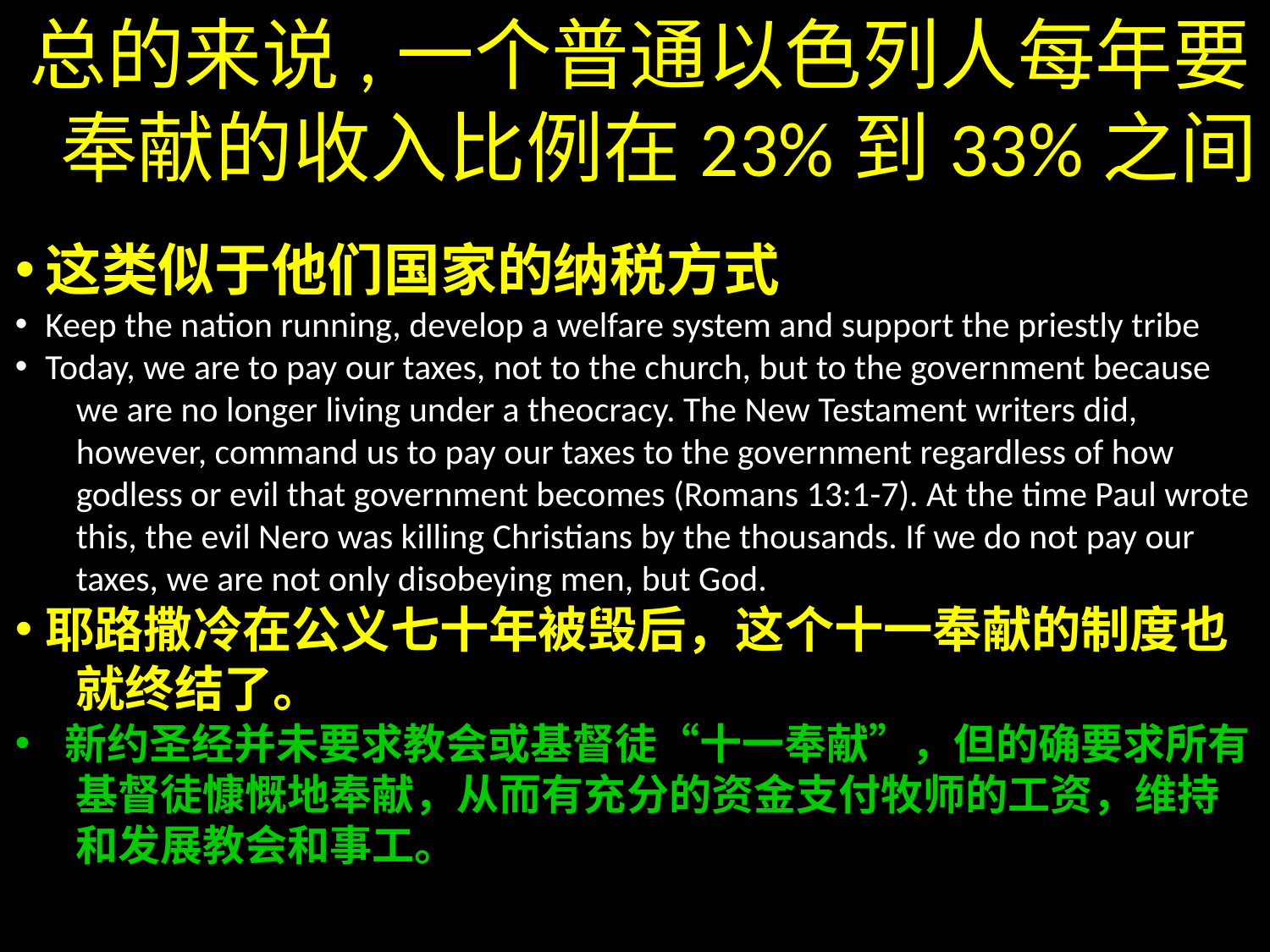

总的来说,一个普通以色列人每年要奉献的收入比例在23%到33%之间

这类似于他们国家的纳税方式
Keep the nation running, develop a welfare system and support the priestly tribe
Today, we are to pay our taxes, not to the church, but to the government because we are no longer living under a theocracy. The New Testament writers did, however, command us to pay our taxes to the government regardless of how godless or evil that government becomes (Romans 13:1-7). At the time Paul wrote this, the evil Nero was killing Christians by the thousands. If we do not pay our taxes, we are not only disobeying men, but God.
耶路撒冷在公义七十年被毁后，这个十一奉献的制度也就终结了。
 新约圣经并未要求教会或基督徒“十一奉献”，但的确要求所有基督徒慷慨地奉献，从而有充分的资金支付牧师的工资，维持和发展教会和事工。